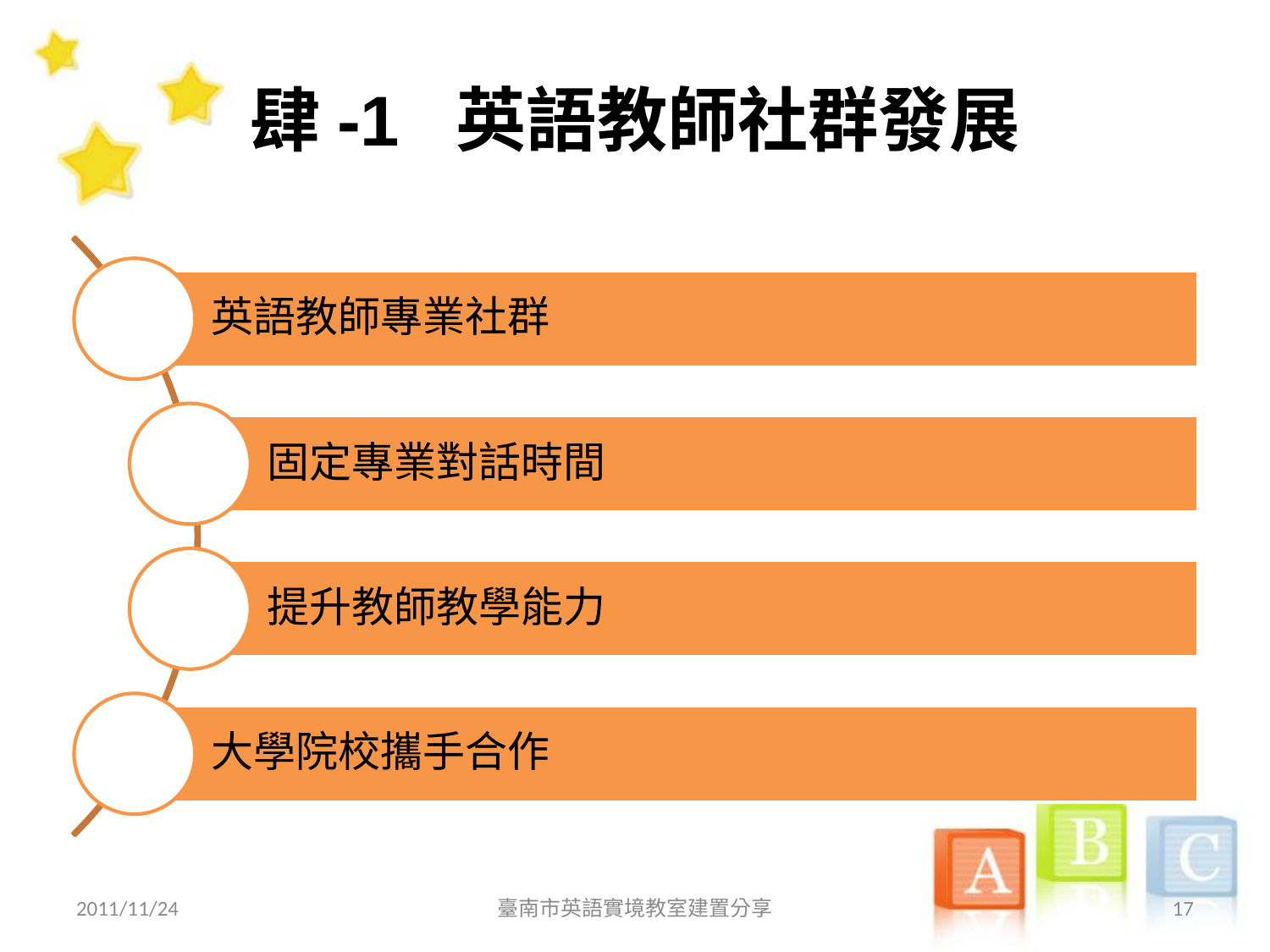

# 肆-1  英語教師社群發展
英語教師專業社群
固定專業對話時間
提升教師教學能力
大學院校攜手合作
2011/11/24
臺南市英語實境教室建置分享
17